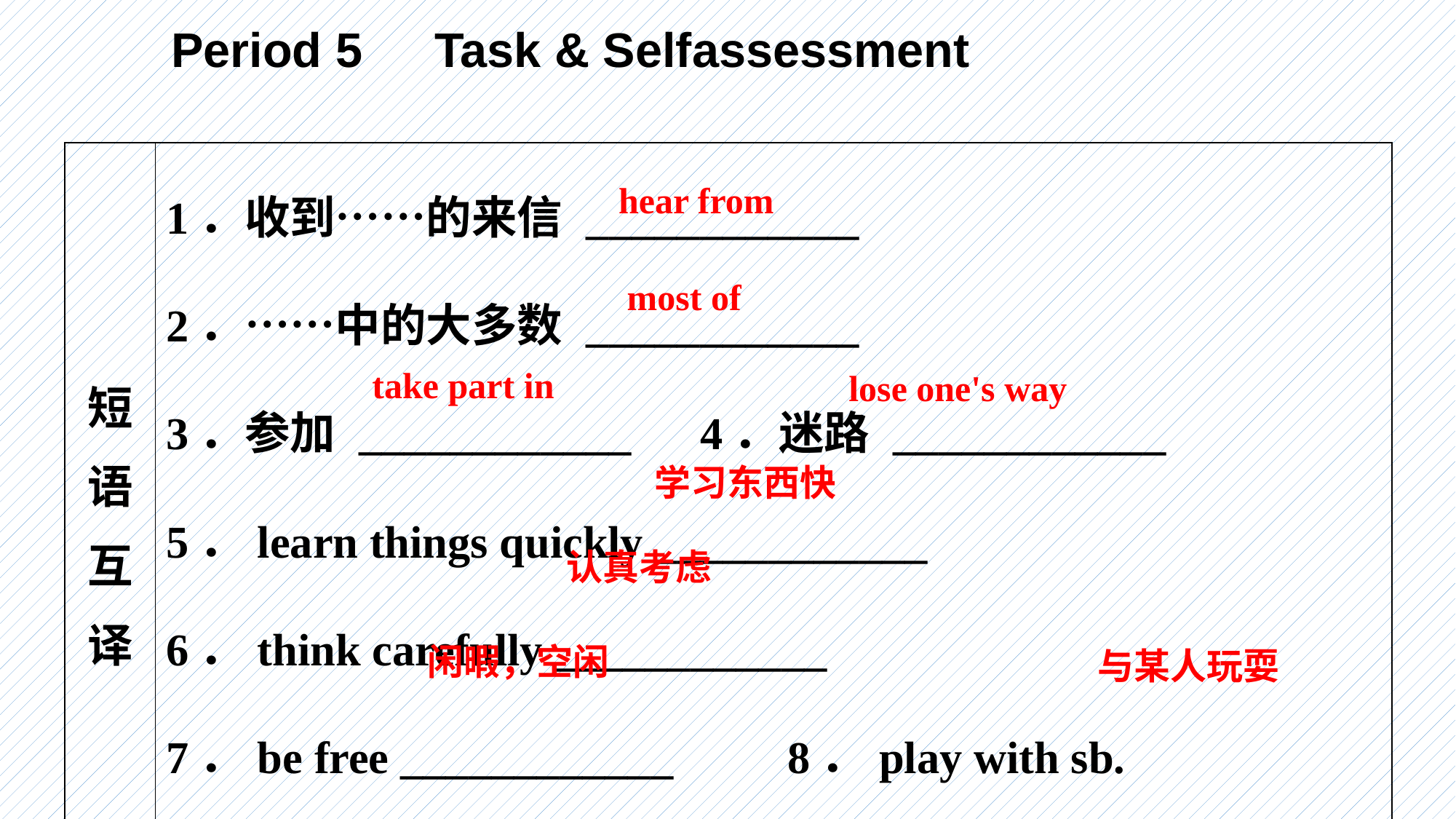

Period 5　Task & Self­assessment
| 短 语 互 译 | 1．收到……的来信 \_\_\_\_\_\_\_\_\_\_\_\_　　 2．……中的大多数 \_\_\_\_\_\_\_\_\_\_\_\_　　 3．参加 \_\_\_\_\_\_\_\_\_\_\_\_　4．迷路 \_\_\_\_\_\_\_\_\_\_\_\_　　 5．learn things quickly \_\_\_\_\_\_\_\_\_\_\_\_　　 6．think carefully \_\_\_\_\_\_\_\_\_\_\_\_　　 7．be free \_\_\_\_\_\_\_\_\_\_\_\_　　8．play with sb. \_\_\_\_\_\_\_\_\_\_\_\_ |
| --- | --- |
hear from
most of

take part in
lose one's way
学习东西快
认真考虑
闲暇，空闲
与某人玩耍